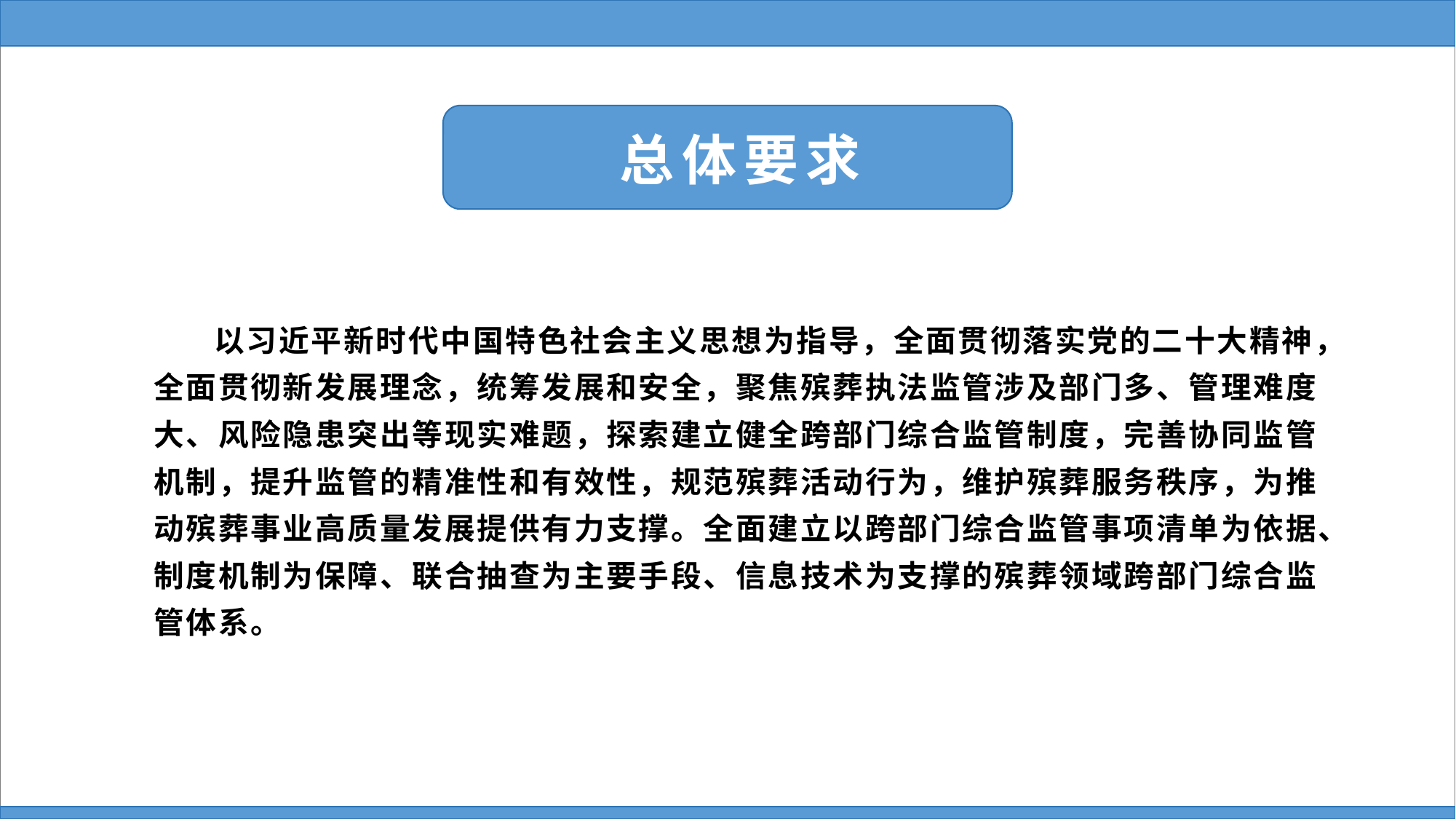

总体要求

 策 解 读
      以习近平新时代中国特色社会主义思想为指导，全面贯彻落实党的二十大精神，全面贯彻新发展理念，统筹发展和安全，聚焦殡葬执法监管涉及部门多、管理难度大、风险隐患突出等现实难题，探索建立健全跨部门综合监管制度，完善协同监管机制，提升监管的精准性和有效性，规范殡葬活动行为，维护殡葬服务秩序，为推动殡葬事业高质量发展提供有力支撑。全面建立以跨部门综合监管事项清单为依据、制度机制为保障、联合抽查为主要手段、信息技术为支撑的殡葬领域跨部门综合监管体系。